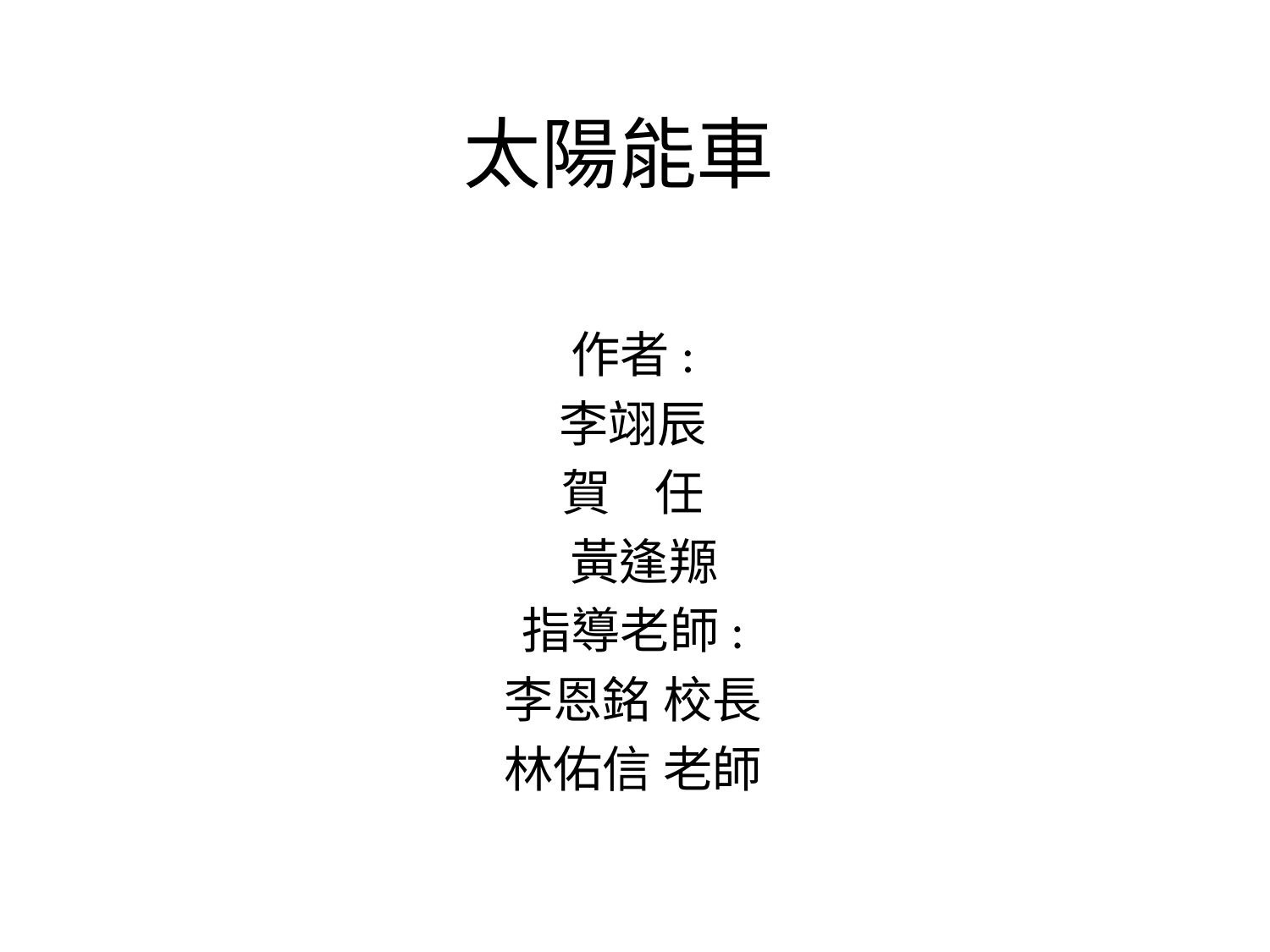

# 太陽能車
作者:
李翊辰
賀    任
 黃逢羱
指導老師:
李恩銘 校長
林佑信 老師